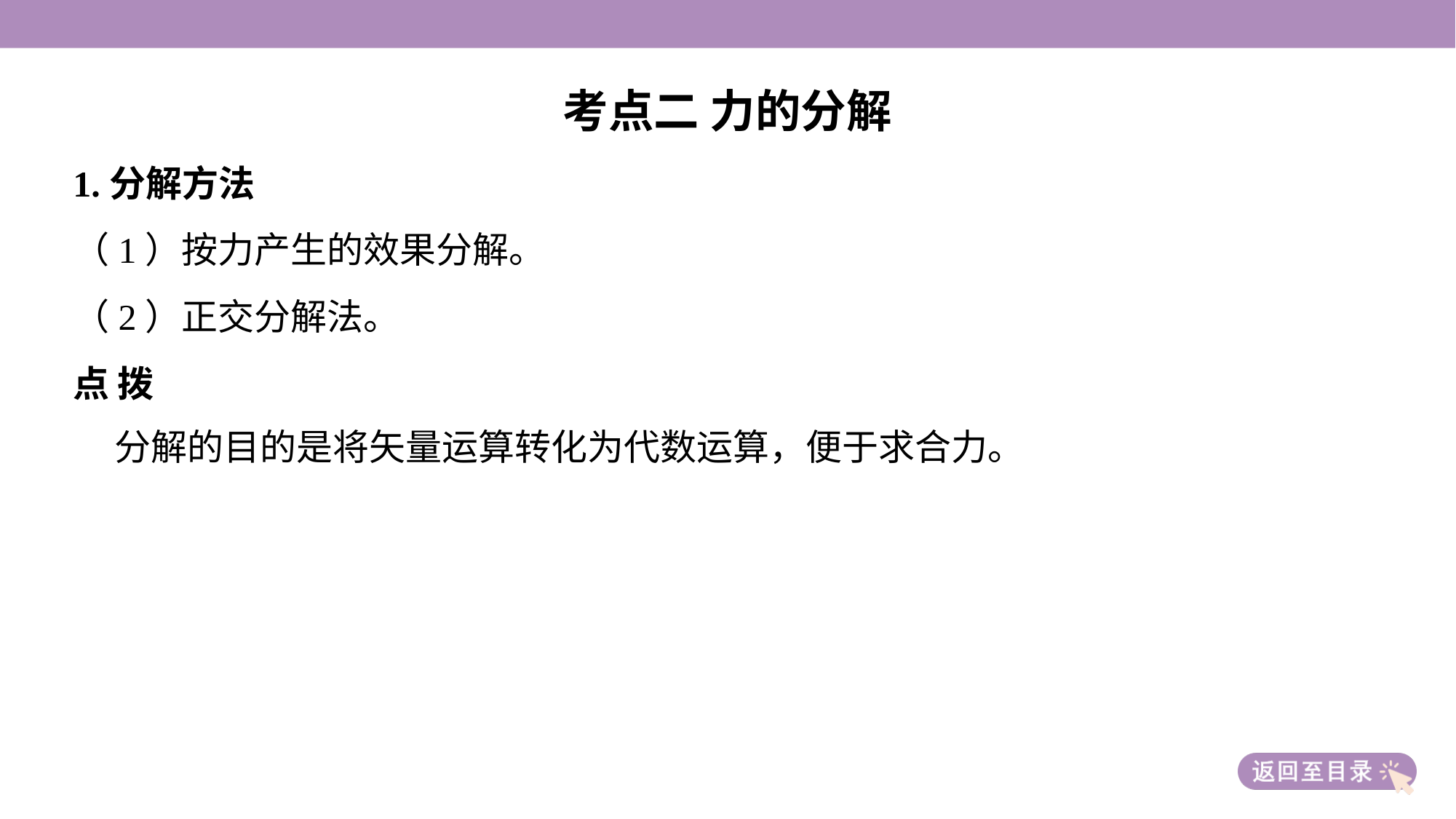

考点二 力的分解
1.分解方法
（1）按力产生的效果分解。
（2）正交分解法。
点 拨
    分解的目的是将矢量运算转化为代数运算，便于求合力。